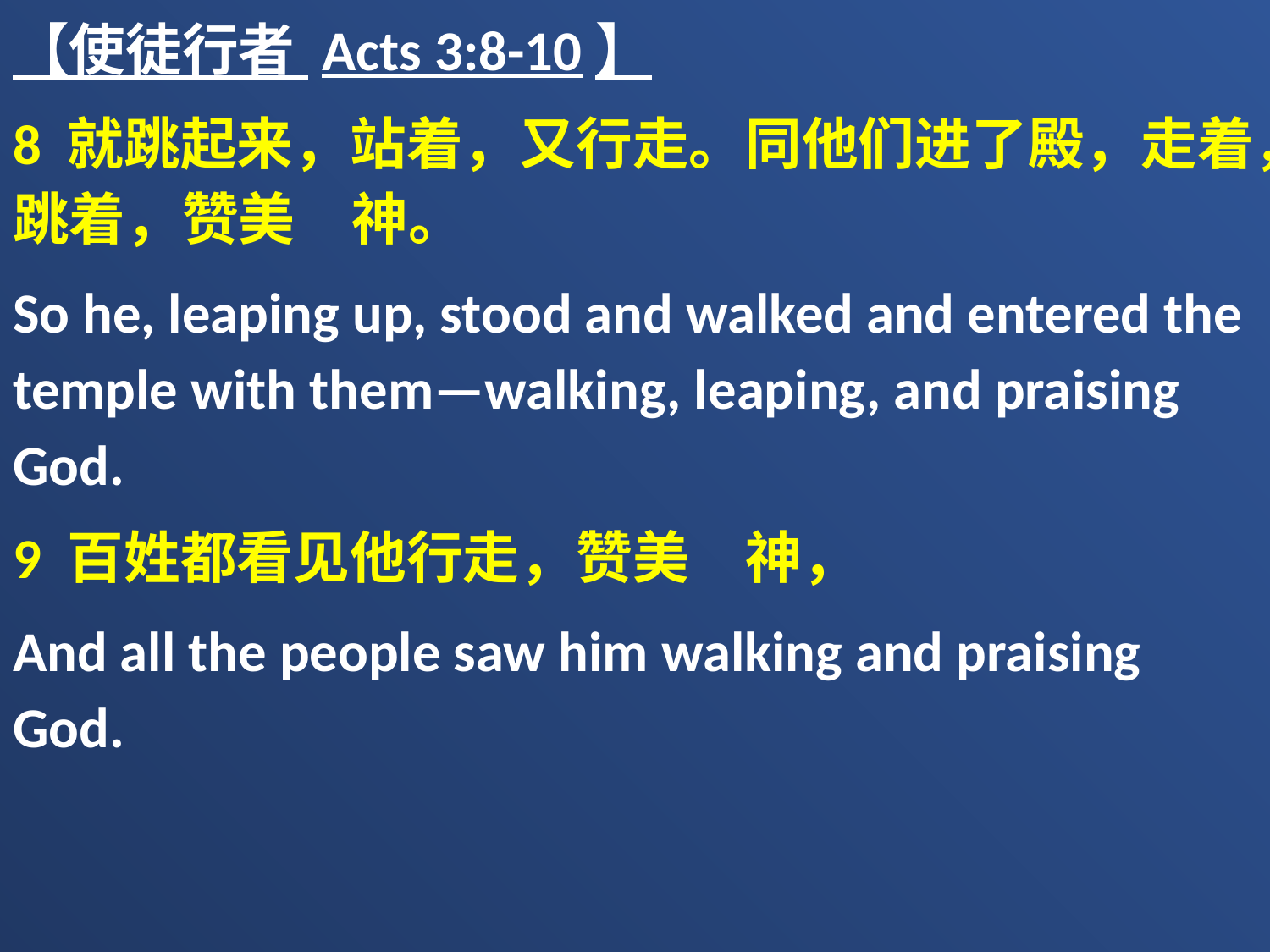

【使徒行者 Acts 3:8-10】
8 就跳起来，站着，又行走。同他们进了殿，走着，跳着，赞美　神。
So he, leaping up, stood and walked and entered the temple with them—walking, leaping, and praising God.
9 百姓都看见他行走，赞美　神，
And all the people saw him walking and praising God.